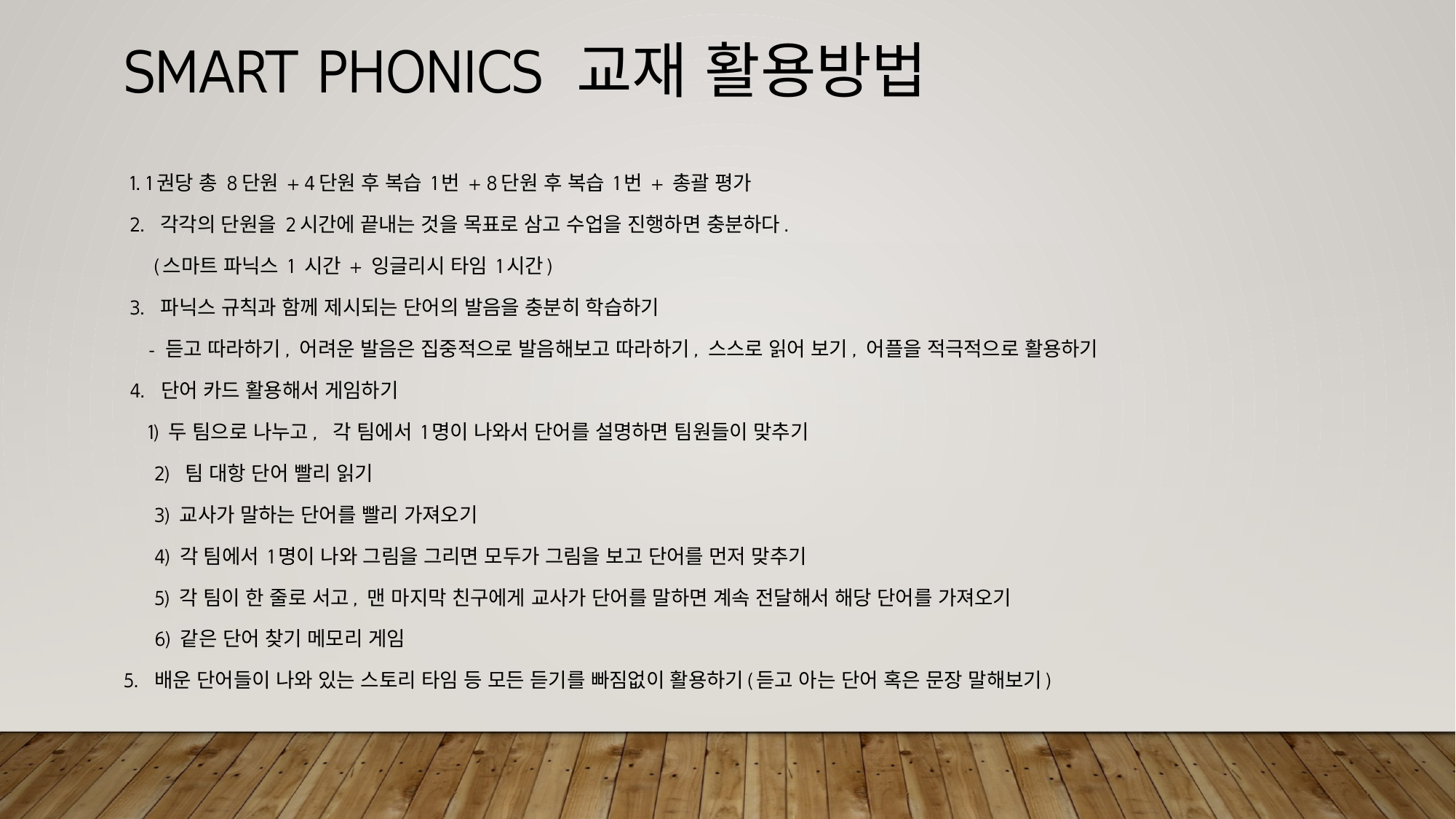

# Smart Phonics 교재 활용방법
 1. 1권당 총 8단원 + 4단원 후 복습 1번 + 8단원 후 복습 1번 + 총괄 평가
 2.  각각의 단원을 2시간에 끝내는 것을 목표로 삼고 수업을 진행하면 충분하다.
     (스마트 파닉스 1 시간 + 잉글리시 타임 1시간)
 3.  파닉스 규칙과 함께 제시되는 단어의 발음을 충분히 학습하기
    - 듣고 따라하기, 어려운 발음은 집중적으로 발음해보고 따라하기, 스스로 읽어 보기, 어플을 적극적으로 활용하기
 4.  단어 카드 활용해서 게임하기
    1) 두 팀으로 나누고,  각 팀에서 1명이 나와서 단어를 설명하면 팀원들이 맞추기
	2)  팀 대항 단어 빨리 읽기
	3) 교사가 말하는 단어를 빨리 가져오기
	4) 각 팀에서 1명이 나와 그림을 그리면 모두가 그림을 보고 단어를 먼저 맞추기
	5) 각 팀이 한 줄로 서고, 맨 마지막 친구에게 교사가 단어를 말하면 계속 전달해서 해당 단어를 가져오기
	6) 같은 단어 찾기 메모리 게임
5.  배운 단어들이 나와 있는 스토리 타임 등 모든 듣기를 빠짐없이 활용하기(듣고 아는 단어 혹은 문장 말해보기)